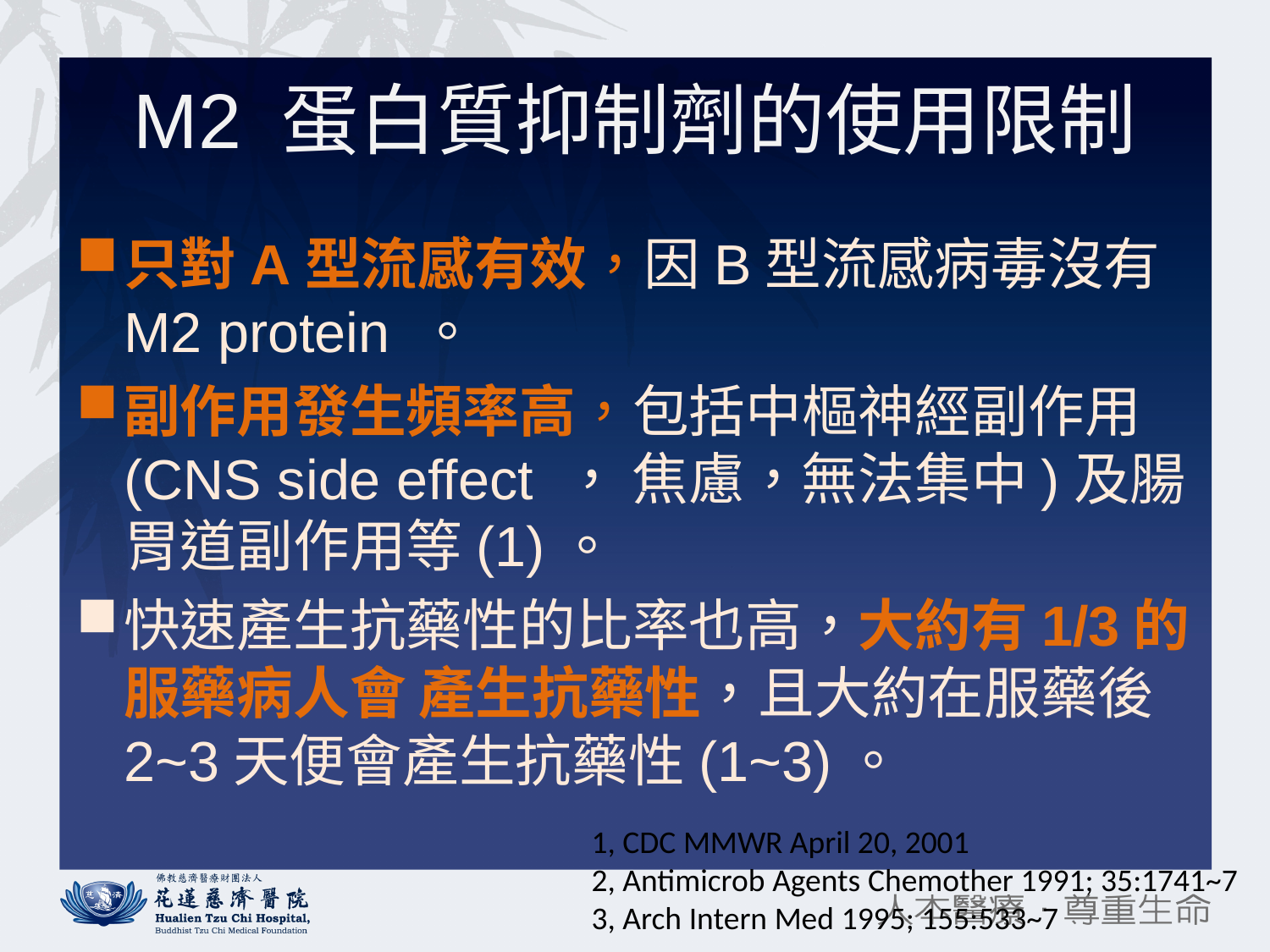

# M2 蛋白質抑制劑的使用限制
只對A型流感有效，因B型流感病毒沒有M2 protein 。
副作用發生頻率高，包括中樞神經副作用(CNS side effect ， 焦慮，無法集中)及腸胃道副作用等(1)。
快速產生抗藥性的比率也高，大約有1/3的服藥病人會 產生抗藥性，且大約在服藥後2~3天便會產生抗藥性(1~3)。
1, CDC MMWR April 20, 2001
2, Antimicrob Agents Chemother 1991; 35:1741~7
3, Arch Intern Med 1995; 155:533~7